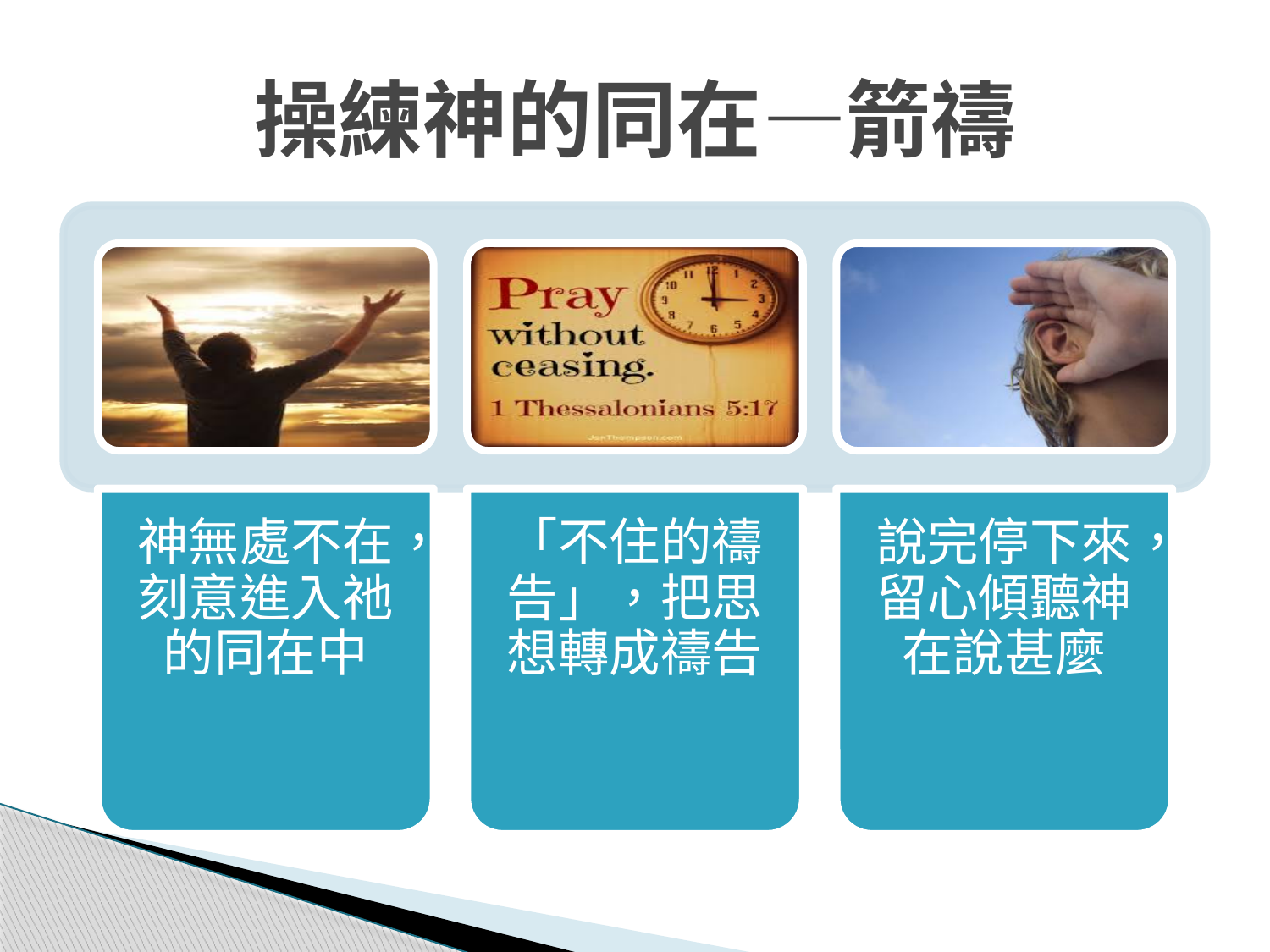

# 操練神的同在—箭禱
神無處不在，刻意進入祂的同在中
「不住的禱告」，把思想轉成禱告
說完停下來，留心傾聽神在說甚麼